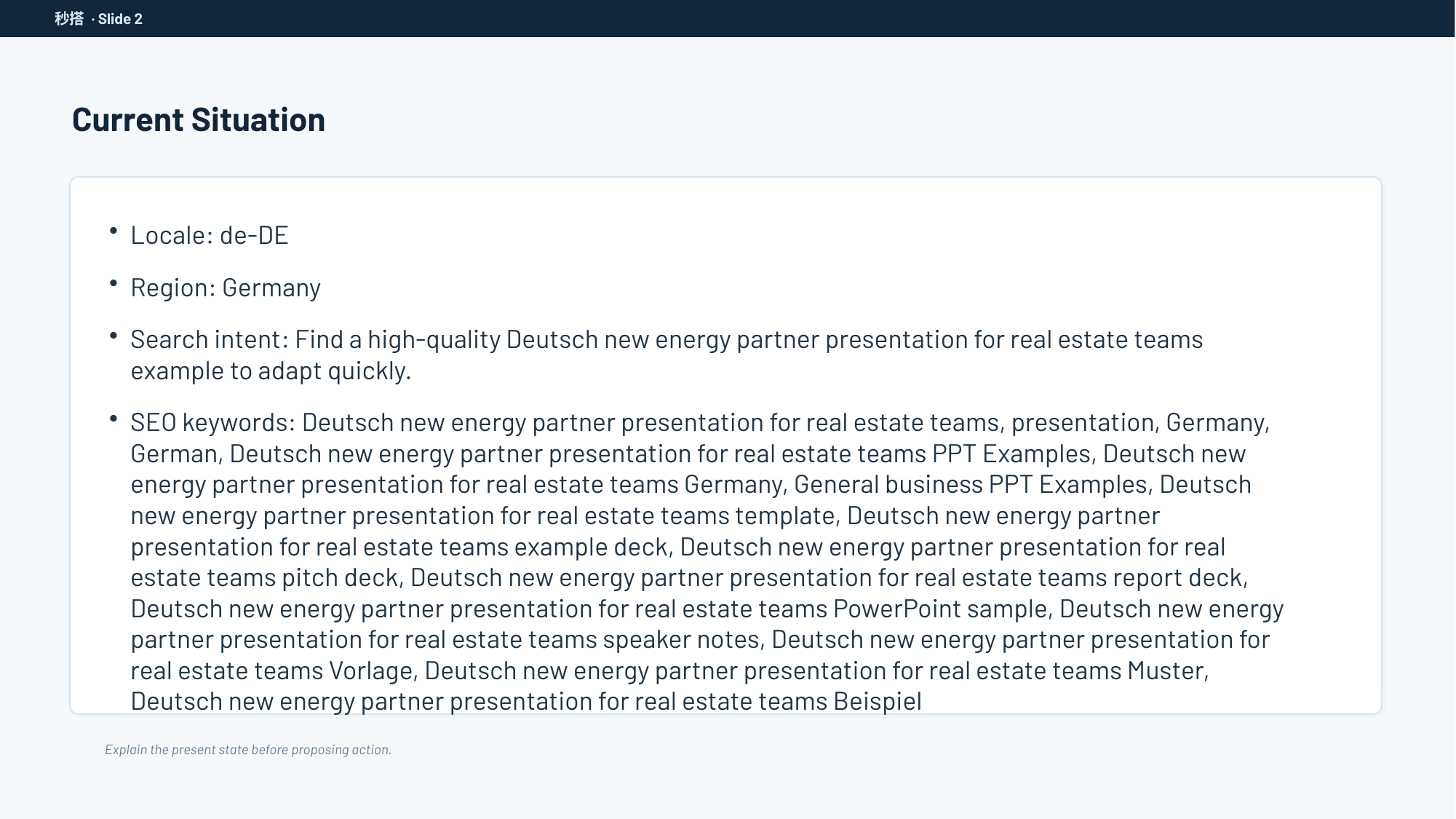

秒搭 · Slide 2
Current Situation

Locale: de-DE
Region: Germany
Search intent: Find a high-quality Deutsch new energy partner presentation for real estate teams example to adapt quickly.
SEO keywords: Deutsch new energy partner presentation for real estate teams, presentation, Germany, German, Deutsch new energy partner presentation for real estate teams PPT Examples, Deutsch new energy partner presentation for real estate teams Germany, General business PPT Examples, Deutsch new energy partner presentation for real estate teams template, Deutsch new energy partner presentation for real estate teams example deck, Deutsch new energy partner presentation for real estate teams pitch deck, Deutsch new energy partner presentation for real estate teams report deck, Deutsch new energy partner presentation for real estate teams PowerPoint sample, Deutsch new energy partner presentation for real estate teams speaker notes, Deutsch new energy partner presentation for real estate teams Vorlage, Deutsch new energy partner presentation for real estate teams Muster, Deutsch new energy partner presentation for real estate teams Beispiel
Explain the present state before proposing action.